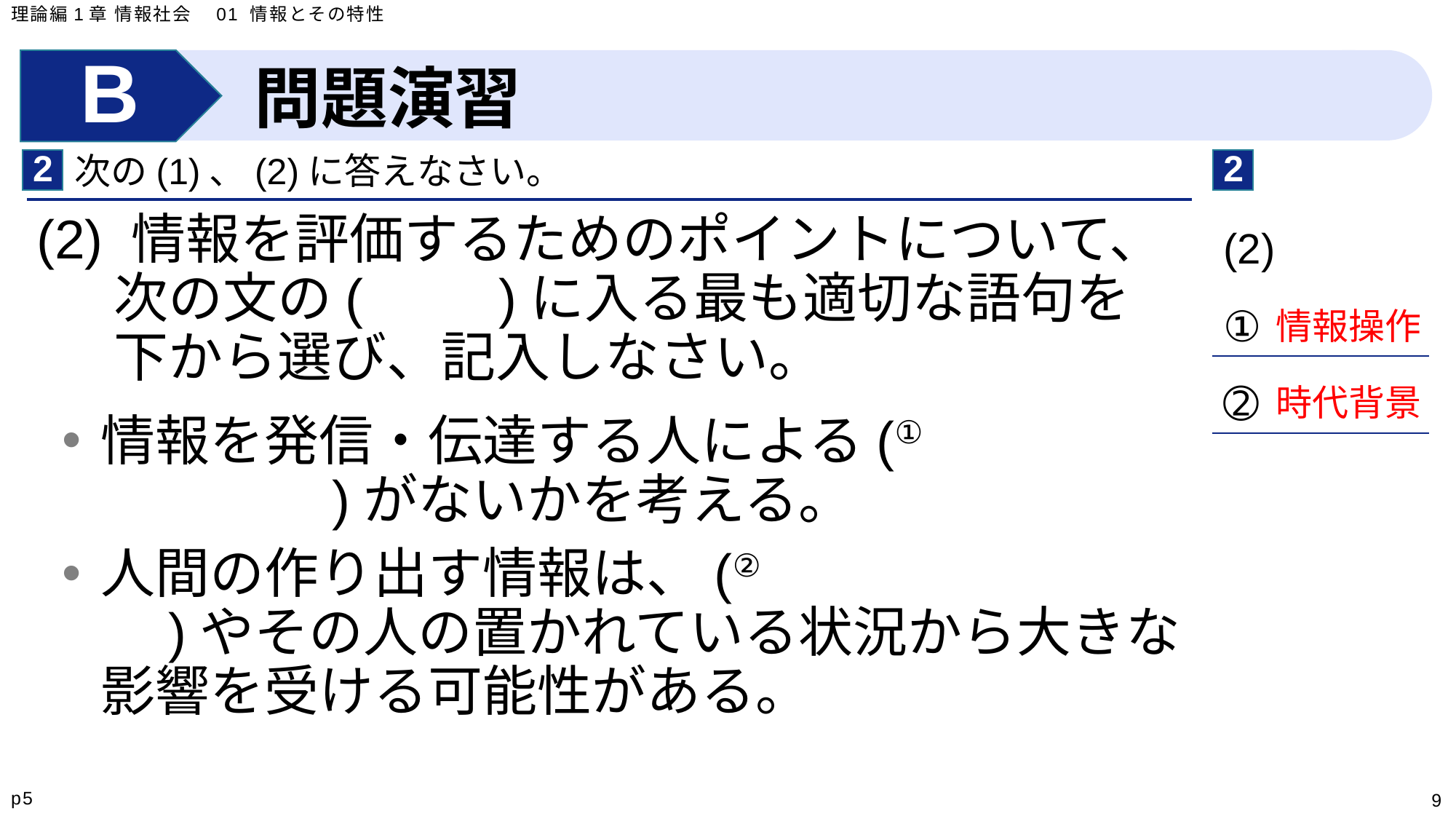

理論編1章 情報社会　01 情報とその特性

問題演習
2
2
次の(1)、(2)に答えなさい。
| (2) |
| --- |
| ① |
| ➁ |
|  |
(2) 情報を評価するためのポイントについて、次の文の(　　)に入る最も適切な語句を下から選び、記入しなさい。
情報を発信・伝達する人による(①　　　　　　　　)がないかを考える。
人間の作り出す情報は、(②　　　　　　　　)やその人の置かれている状況から大きな影響を受ける可能性がある。
情報操作
時代背景
p5
9